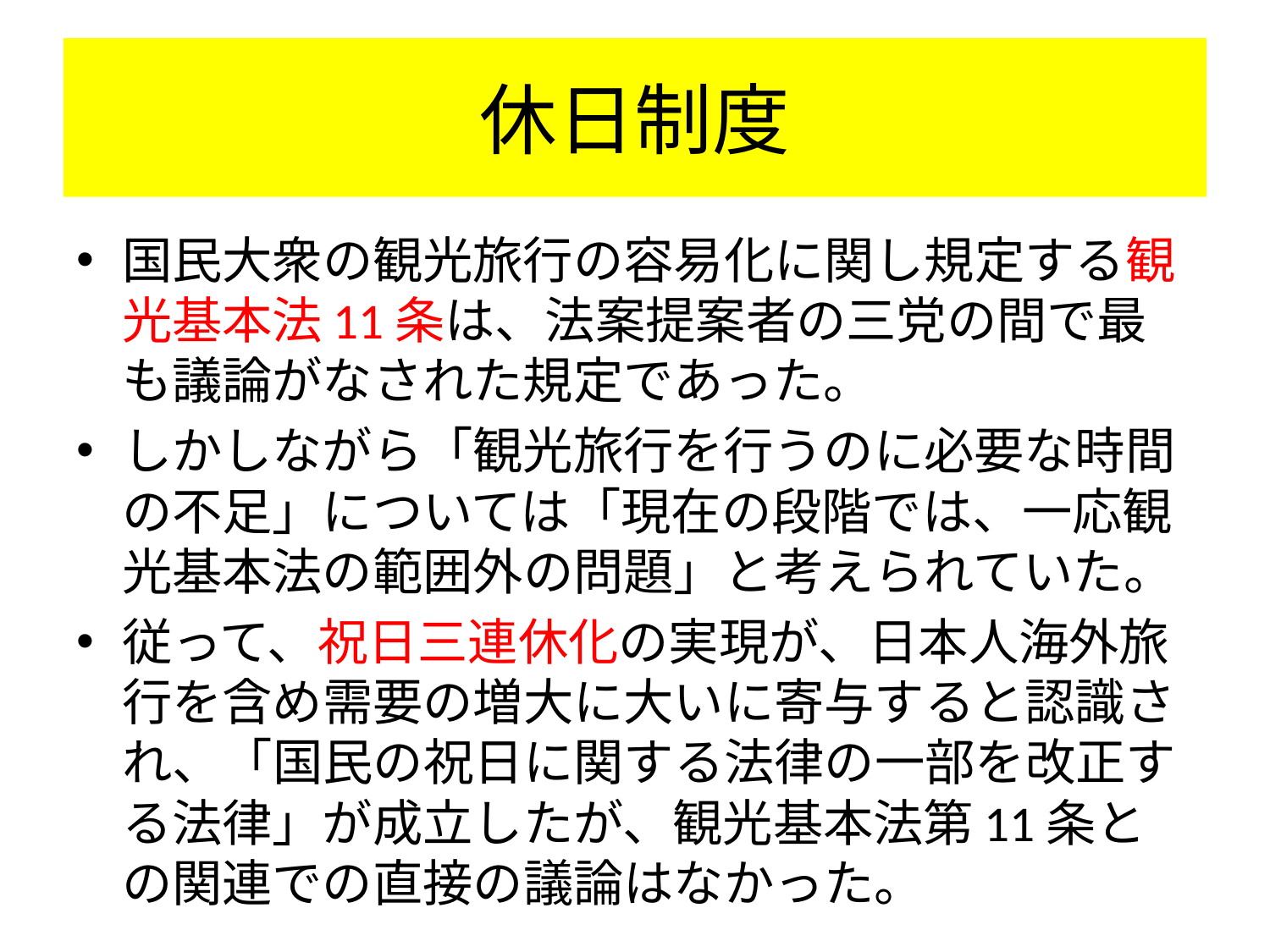

# 休日制度
国民大衆の観光旅行の容易化に関し規定する観光基本法11条は、法案提案者の三党の間で最も議論がなされた規定であった。
しかしながら「観光旅行を行うのに必要な時間の不足」については「現在の段階では、一応観光基本法の範囲外の問題」と考えられていた。
従って、祝日三連休化の実現が、日本人海外旅行を含め需要の増大に大いに寄与すると認識され、「国民の祝日に関する法律の一部を改正する法律」が成立したが、観光基本法第11条との関連での直接の議論はなかった。